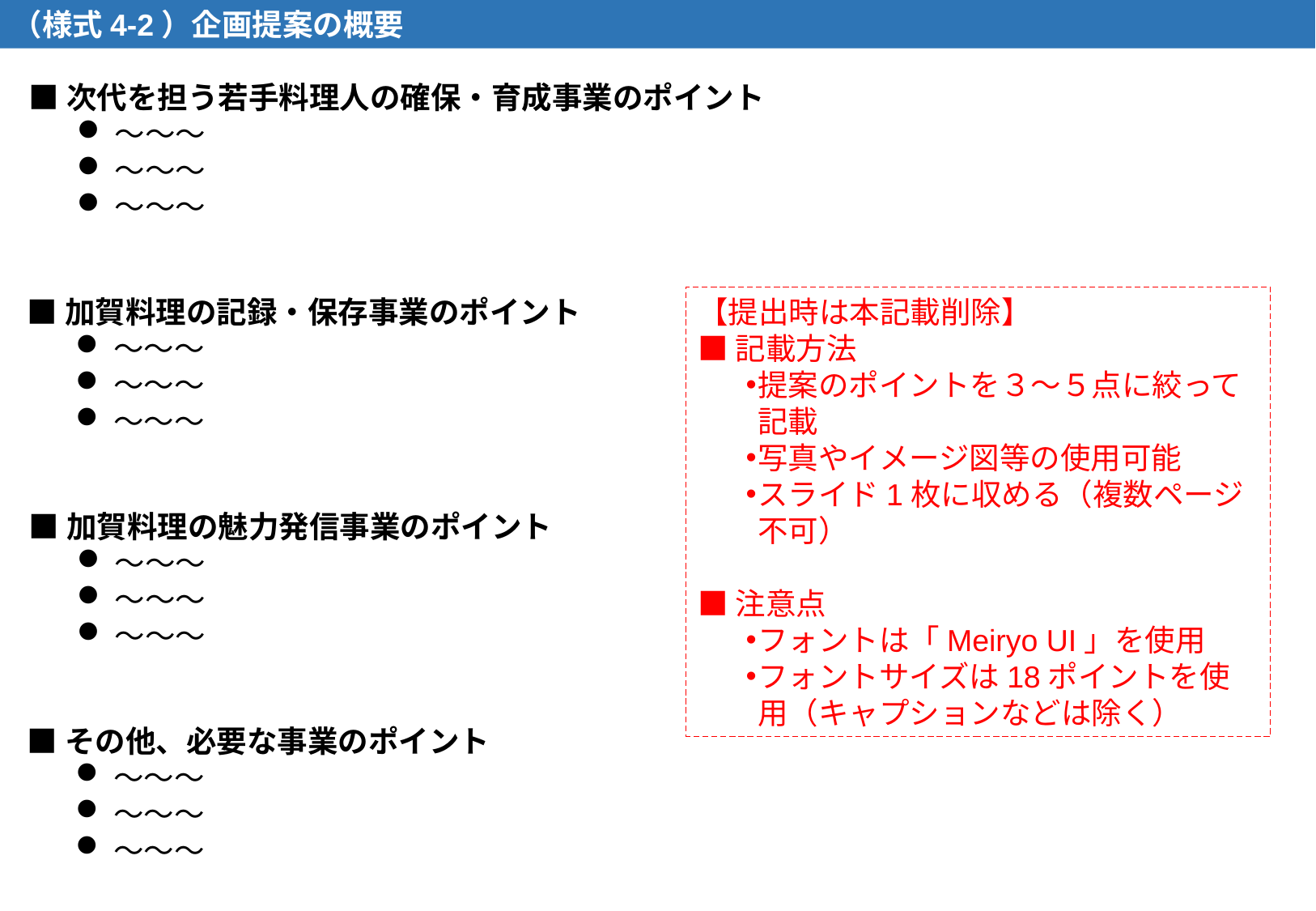

（様式4-2）企画提案の概要
■次代を担う若手料理人の確保・育成事業のポイント
～～～
～～～
～～～
■加賀料理の記録・保存事業のポイント
～～～
～～～
～～～
【提出時は本記載削除】
■記載方法
提案のポイントを３～５点に絞って記載
写真やイメージ図等の使用可能
スライド1枚に収める（複数ページ不可）

■注意点
フォントは「Meiryo UI」を使用
フォントサイズは18ポイントを使用（キャプションなどは除く）
■加賀料理の魅力発信事業のポイント
～～～
～～～
～～～
■その他、必要な事業のポイント
～～～
～～～
～～～